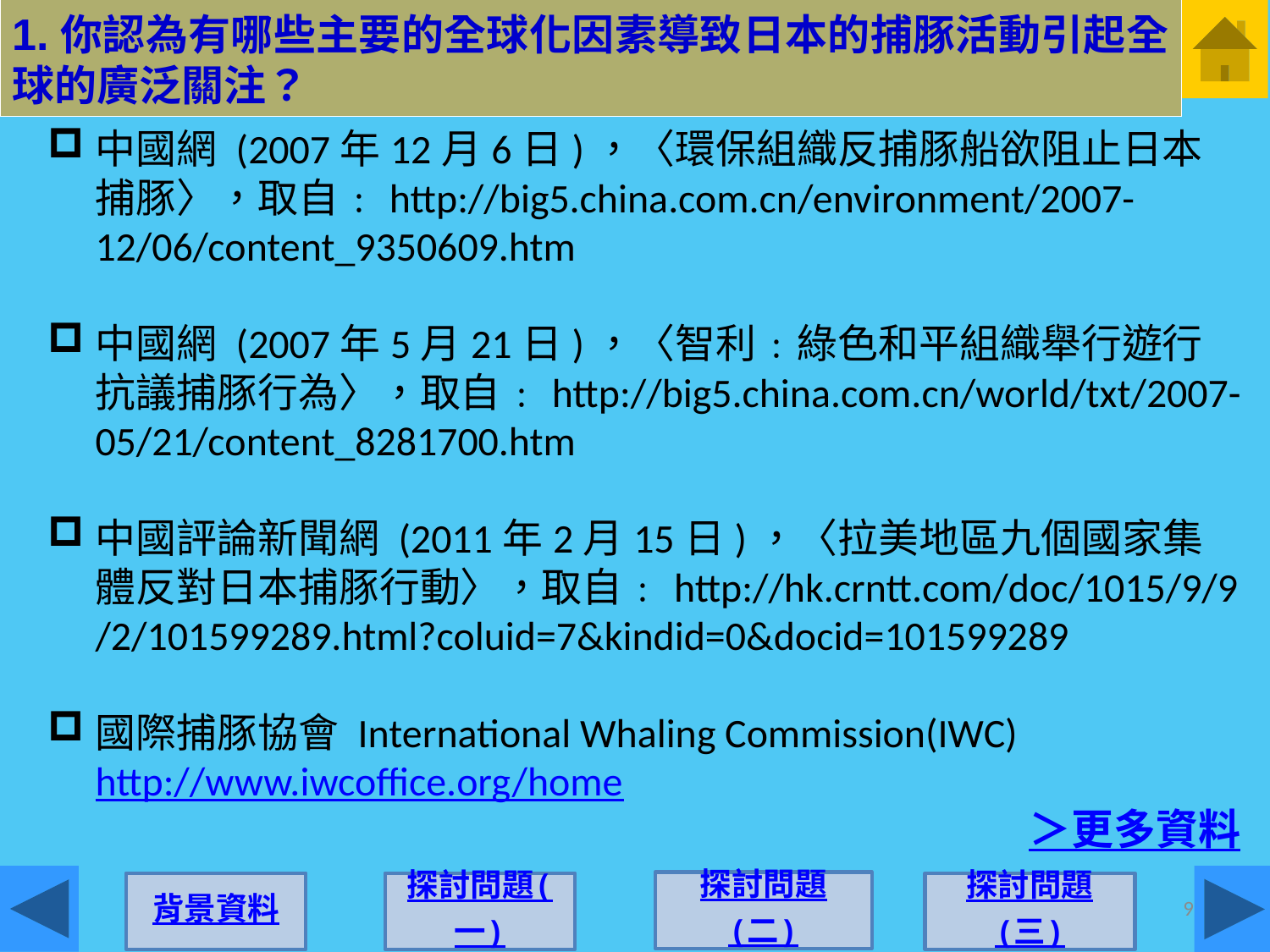

1.你認為有哪些主要的全球化因素導致日本的捕豚活動引起全球的廣泛關注？

中國網 (2007年12月6日)，〈環保組織反捕豚船欲阻止日本捕豚〉，取自﹕http://big5.china.com.cn/environment/2007-12/06/content_9350609.htm

中國網 (2007年5月21日)，〈智利﹕綠色和平組織舉行遊行抗議捕豚行為〉，取自﹕http://big5.china.com.cn/world/txt/2007-05/21/content_8281700.htm

中國評論新聞網 (2011年2月15日)，〈拉美地區九個國家集體反對日本捕豚行動〉，取自﹕http://hk.crntt.com/doc/1015/9/9/2/101599289.html?coluid=7&kindid=0&docid=101599289

國際捕豚協會 International Whaling Commission(IWC) http://www.iwcoffice.org/home

＞更多資料

探討問題
(二)
探討問題(一)
背景資料
探討問題
(三)
9